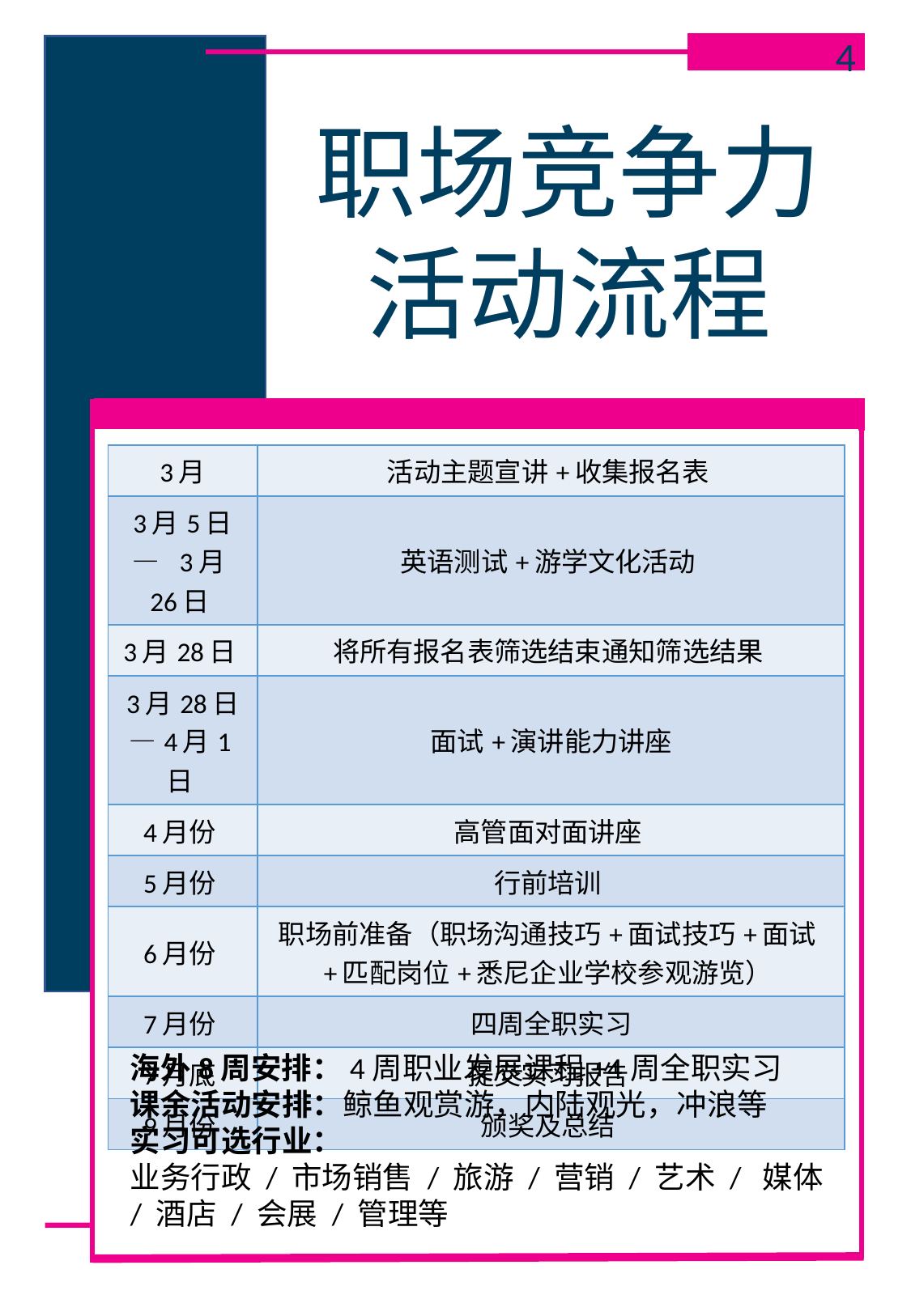

4

职场竞争力
活动流程

| 3月 | 活动主题宣讲+收集报名表 |
| --- | --- |
| 3月5日— 3月26日 | 英语测试+游学文化活动 |
| 3月28日 | 将所有报名表筛选结束通知筛选结果 |
| 3月28日—4月1日 | 面试+演讲能力讲座 |
| 4月份 | 高管面对面讲座 |
| 5月份 | 行前培训 |
| 6月份 | 职场前准备（职场沟通技巧+面试技巧+面试+匹配岗位+悉尼企业学校参观游览） |
| 7月份 | 四周全职实习 |
| 7月底 | 提交实习报告 |
| 9月份 | 颁奖及总结 |
海外8周安排：4周职业发展课程+4周全职实习
课余活动安排：鲸鱼观赏游，内陆观光，冲浪等
实习可选行业：
业务行政 / 市场销售 / 旅游 / 营销 / 艺术 /  媒体 / 酒店 / 会展 / 管理等